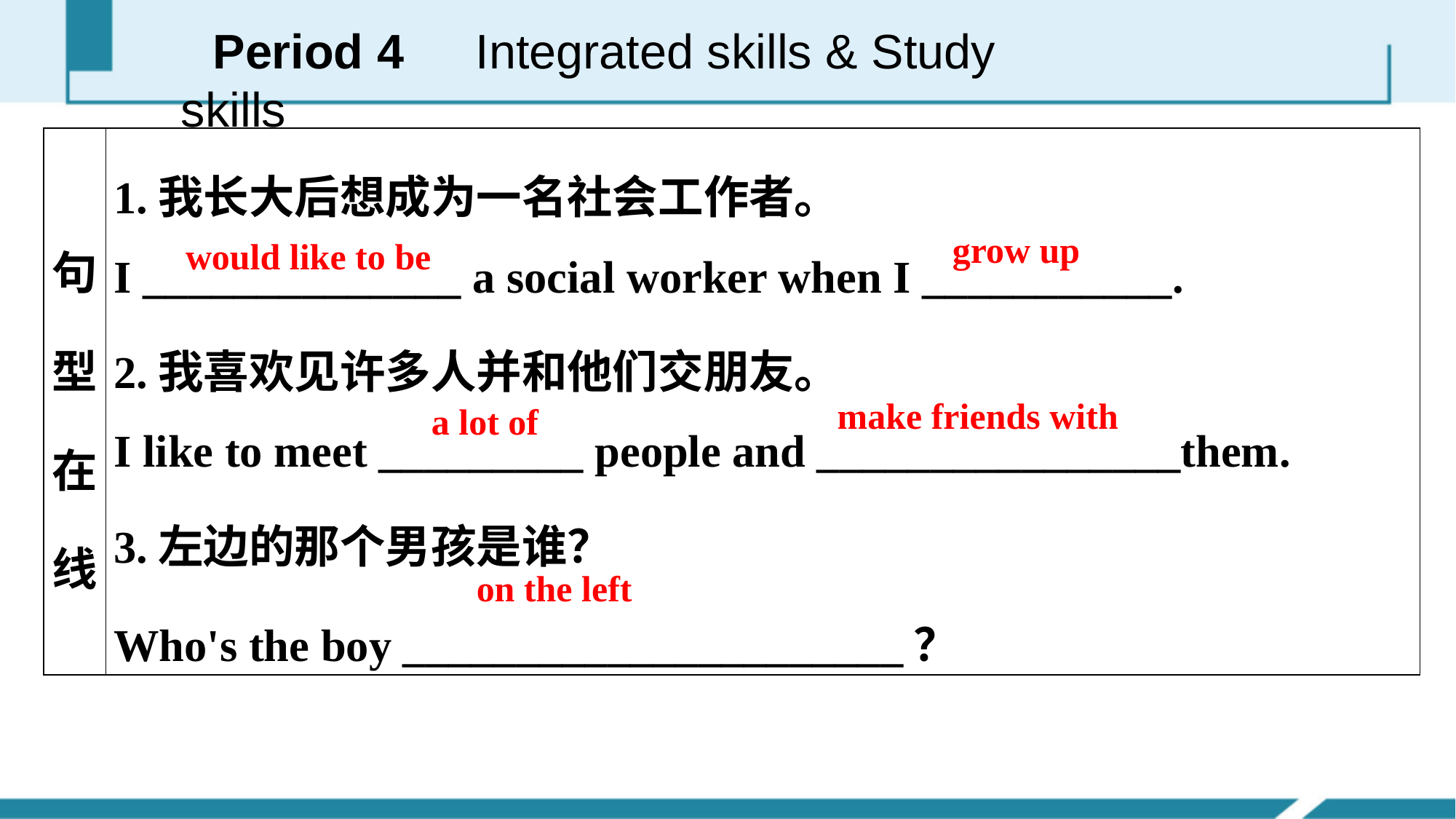

Period 4　Integrated skills & Study skills
| 句型在线 | 1.我长大后想成为一名社会工作者。 I \_\_\_\_\_\_\_\_\_\_\_\_\_\_ a social worker when I \_\_\_\_\_\_\_\_\_\_\_. 2.我喜欢见许多人并和他们交朋友。 I like to meet \_\_\_\_\_\_\_\_\_ people and \_\_\_\_\_\_\_\_\_\_\_\_\_\_\_\_them. 3.左边的那个男孩是谁？ Who's the boy \_\_\_\_\_\_\_\_\_\_\_\_\_\_\_\_\_\_\_\_\_\_？ |
| --- | --- |
grow up
would like to be
make friends with
a lot of
on the left